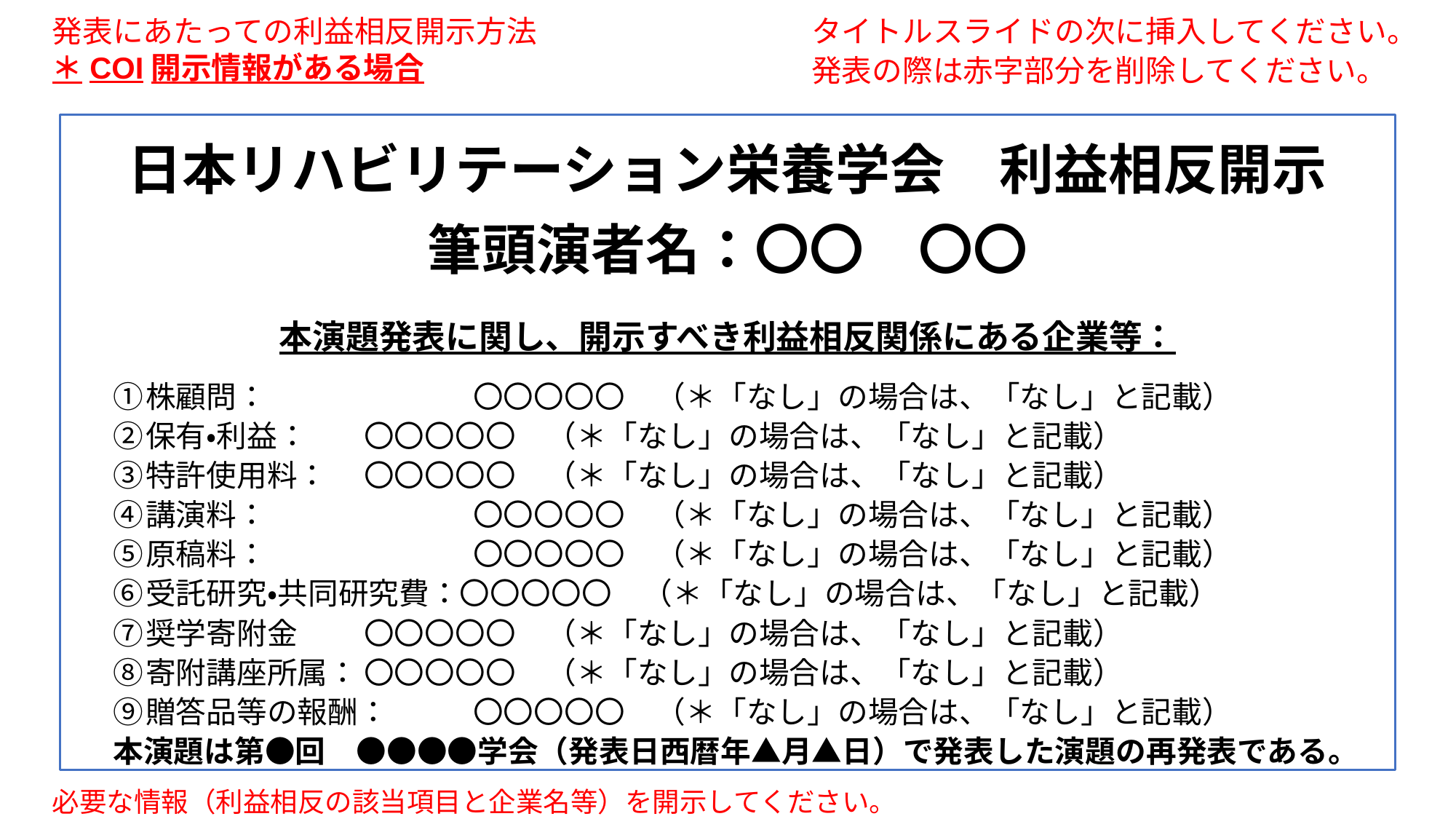

タイトルスライドの次に挿入してください。
発表の際は赤字部分を削除してください。
# 発表にあたっての利益相反開示方法 ＊COI開示情報がある場合

日本リハビリテーション栄養学会　利益相反開示
筆頭演者名：〇〇　〇〇
本演題発表に関し、開示すべき利益相反関係にある企業等：
株顧問：		〇〇〇〇〇　（＊「なし」の場合は、「なし」と記載）
保有・利益：	〇〇〇〇〇　（＊「なし」の場合は、「なし」と記載）
特許使用料：	〇〇〇〇〇　（＊「なし」の場合は、「なし」と記載）
講演料：		〇〇〇〇〇　（＊「なし」の場合は、「なし」と記載）
原稿料：		〇〇〇〇〇　（＊「なし」の場合は、「なし」と記載）
受託研究・共同研究費：〇〇〇〇〇　（＊「なし」の場合は、「なし」と記載）
奨学寄附金	〇〇〇〇〇　（＊「なし」の場合は、「なし」と記載）
寄附講座所属：	〇〇〇〇〇　（＊「なし」の場合は、「なし」と記載）
贈答品等の報酬：	〇〇〇〇〇　（＊「なし」の場合は、「なし」と記載）
本演題は第●回　●●●●学会（発表日西暦年▲月▲日）で発表した演題の再発表である。

必要な情報（利益相反の該当項目と企業名等）を開示してください。